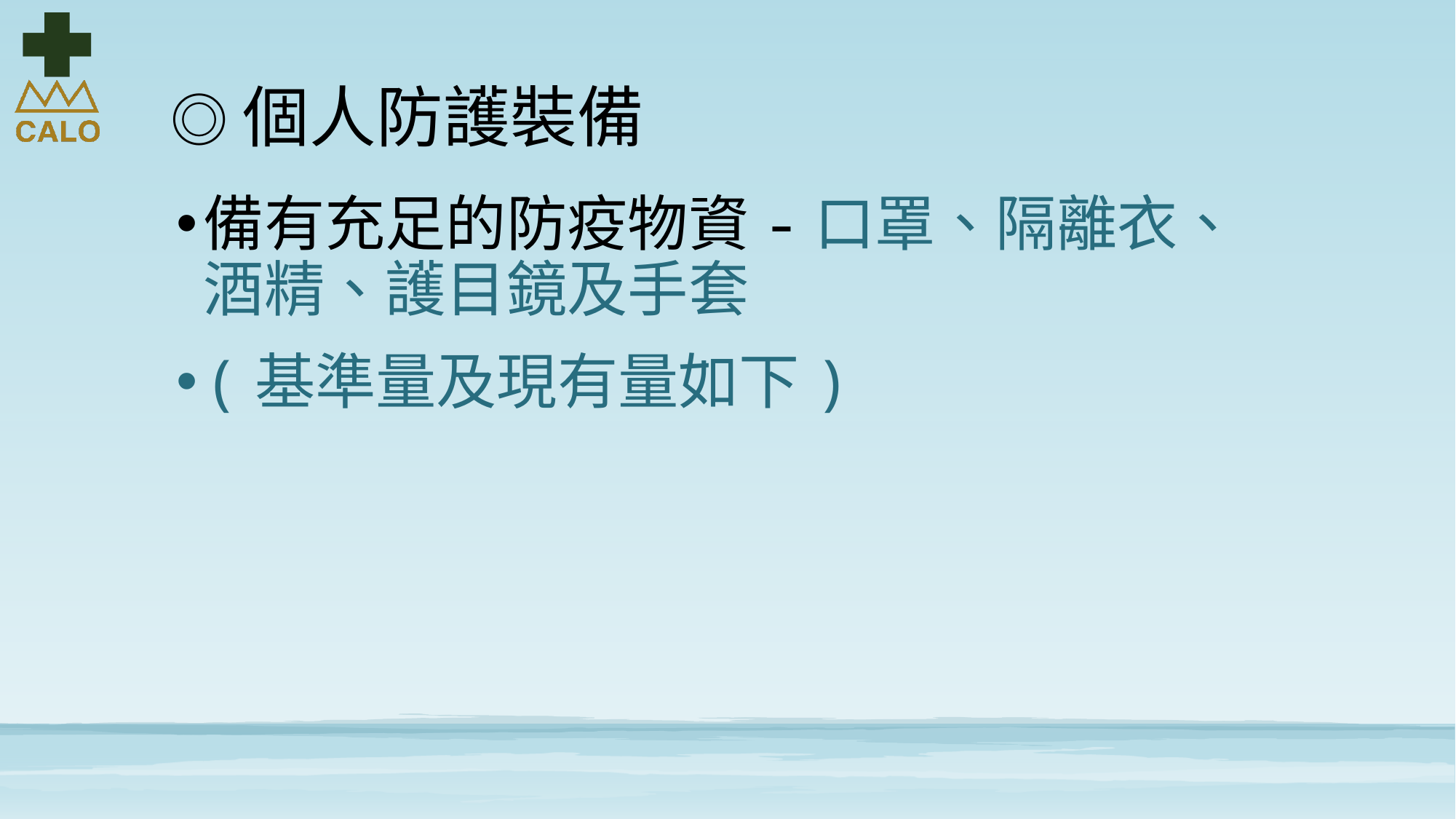

# ◎個人防護裝備
備有充足的防疫物資-口罩、隔離衣、酒精、護目鏡及手套
(基準量及現有量如下)